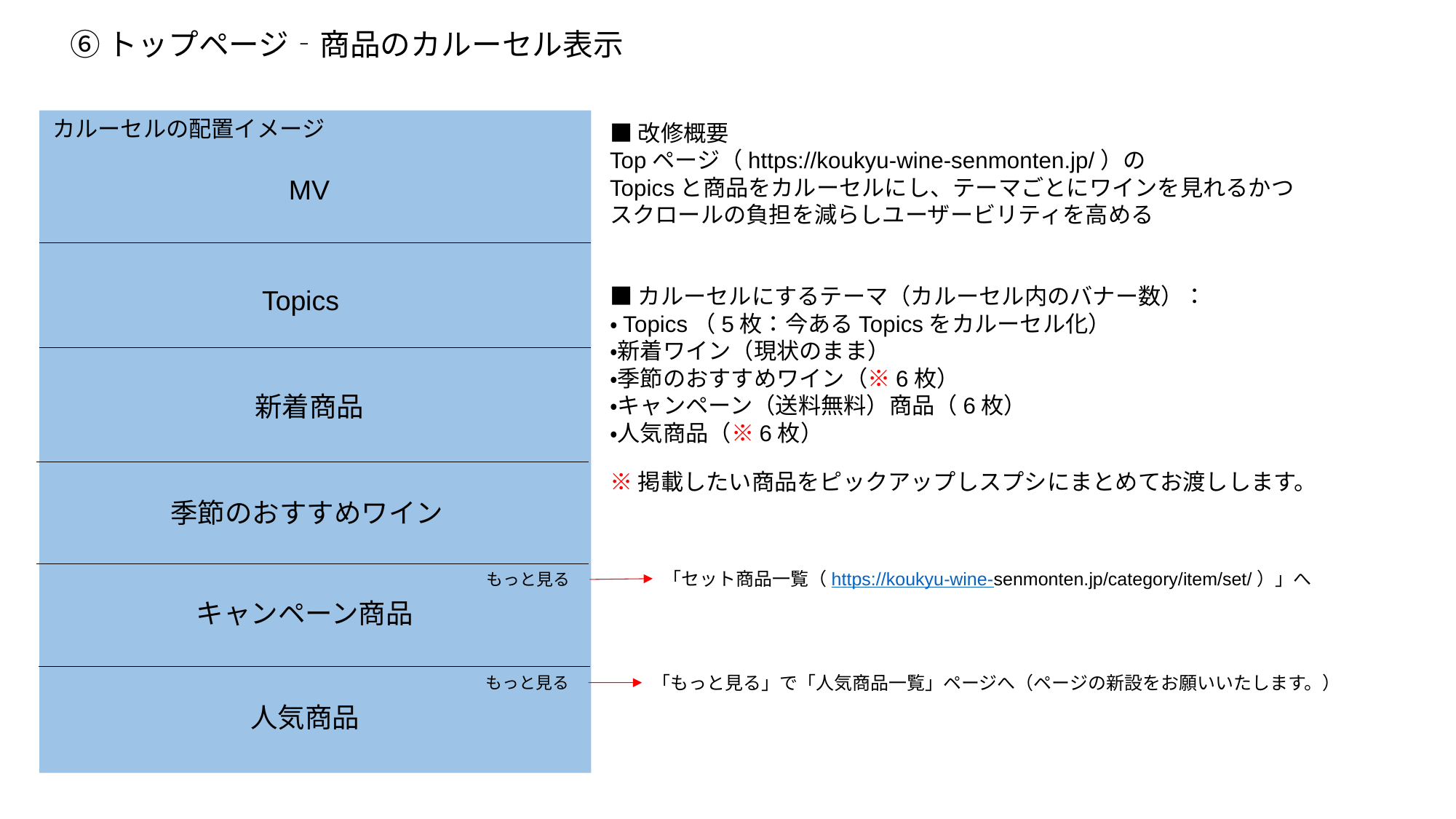

⑥トップページ‐商品のカルーセル表示
カルーセルの配置イメージ

■改修概要
Topページ（https://koukyu-wine-senmonten.jp/）の
Topicsと商品をカルーセルにし、テーマごとにワインを見れるかつ
スクロールの負担を減らしユーザービリティを高める

■カルーセルにするテーマ（カルーセル内のバナー数）：
・Topics（5枚：今あるTopicsをカルーセル化）
・新着ワイン（現状のまま）
・季節のおすすめワイン（※6枚）
・キャンペーン（送料無料）商品（6枚）
・人気商品（※6枚）

※掲載したい商品をピックアップしスプシにまとめてお渡しします。
MV
Topics
新着商品
季節のおすすめワイン
「セット商品一覧（https://koukyu-wine-senmonten.jp/category/item/set/）」へ
もっと見る
キャンペーン商品
「もっと見る」で「人気商品一覧」ページへ（ページの新設をお願いいたします。）
もっと見る
人気商品